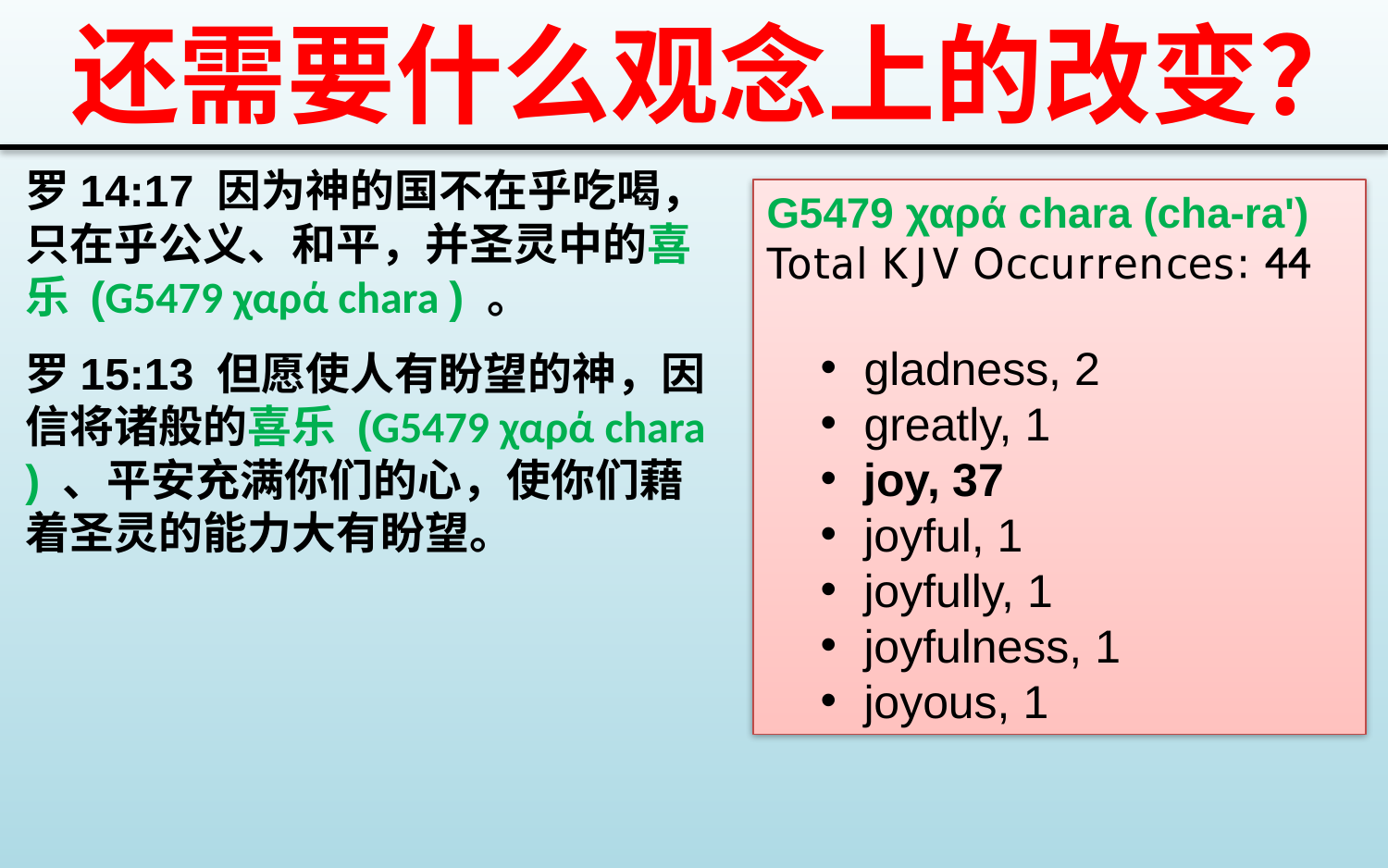

还需要什么观念上的改变？
罗14:17 因为神的国不在乎吃喝，只在乎公义、和平，并圣灵中的喜乐 (G5479 χαρά chara ) 。
罗15:13 但愿使人有盼望的神，因信将诸般的喜乐 (G5479 χαρά chara ) 、平安充满你们的心，使你们藉着圣灵的能力大有盼望。
G5479 χαρά chara (cha-ra')
Total KJV Occurrences: 44

gladness, 2
greatly, 1
joy, 37
joyful, 1
joyfully, 1
joyfulness, 1
joyous, 1